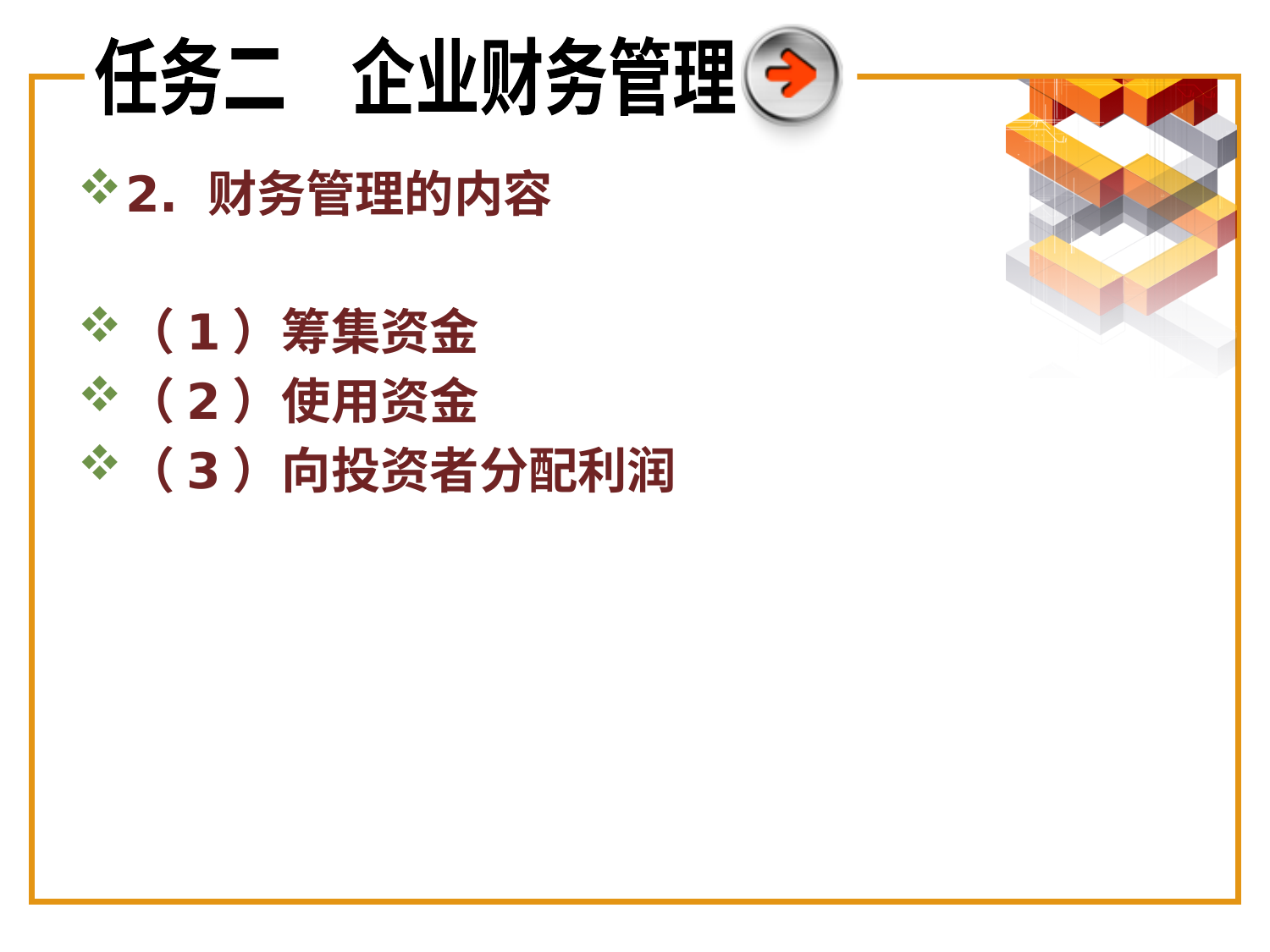

任务二　企业财务管理
2. 财务管理的内容

（1）筹集资金
（2）使用资金
（3）向投资者分配利润